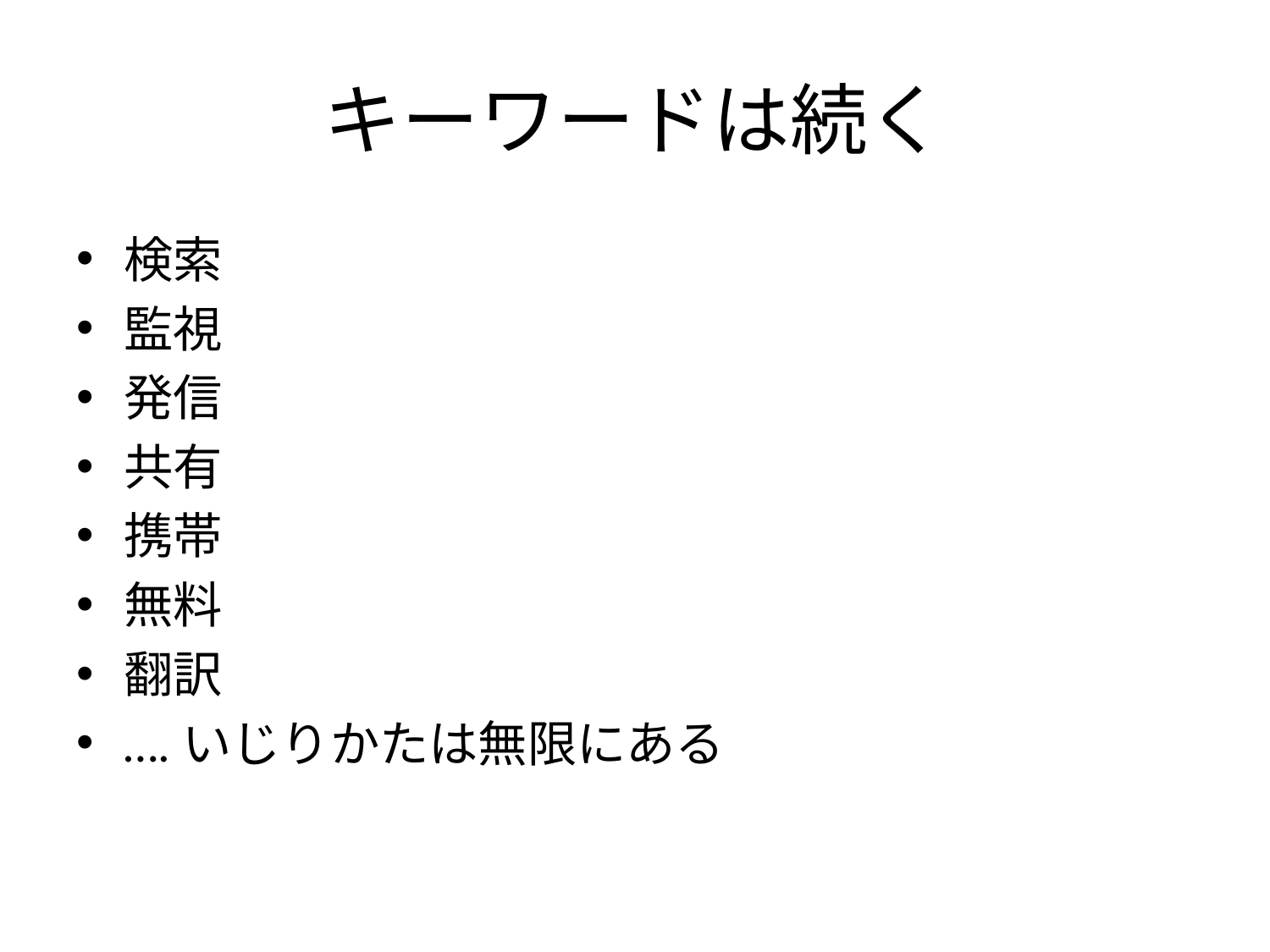

# キーワードは続く
検索
監視
発信
共有
携帯
無料
翻訳
….いじりかたは無限にある